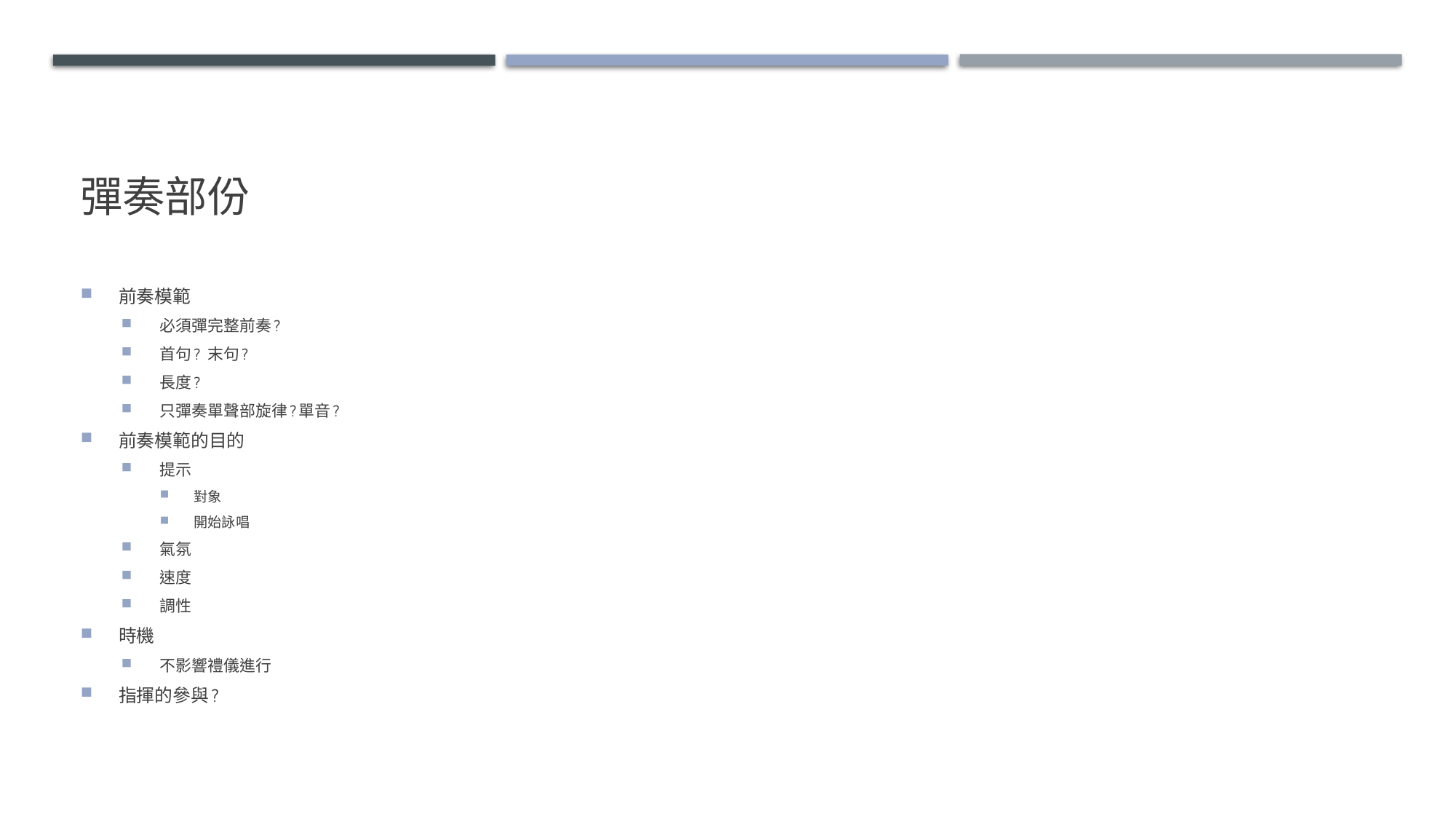

# 彈奏部份
前奏模範
必須彈完整前奏?
首句? 末句?
長度?
只彈奏單聲部旋律?單音?
前奏模範的目的
提示
對象
開始詠唱
氣氛
速度
調性
時機
不影響禮儀進行
指揮的參與?